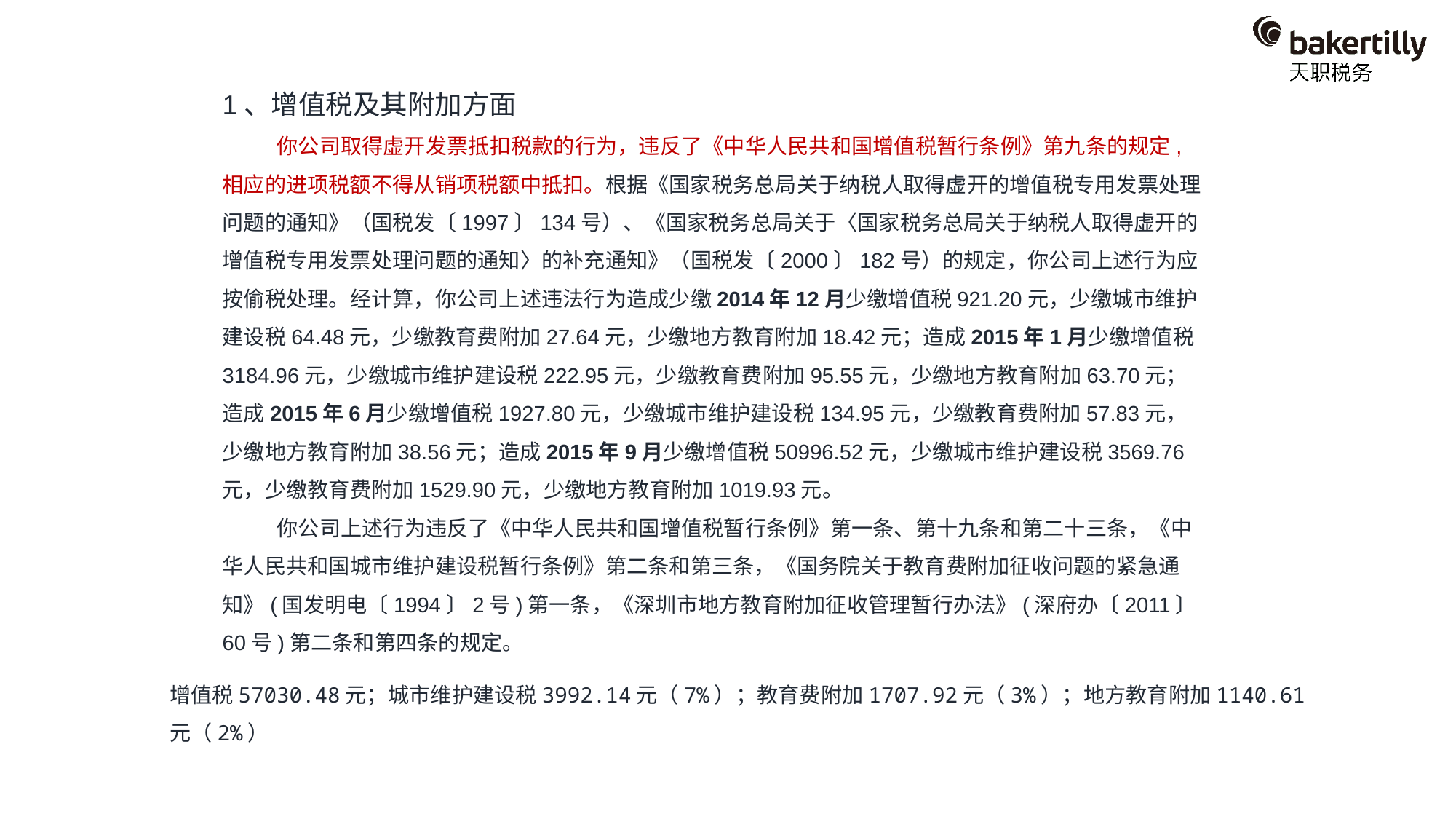

1、增值税及其附加方面
你公司取得虚开发票抵扣税款的行为，违反了《中华人民共和国增值税暂行条例》第九条的规定, 相应的进项税额不得从销项税额中抵扣。根据《国家税务总局关于纳税人取得虚开的增值税专用发票处理问题的通知》（国税发〔1997〕134号）、《国家税务总局关于〈国家税务总局关于纳税人取得虚开的增值税专用发票处理问题的通知〉的补充通知》（国税发〔2000〕182号）的规定，你公司上述行为应按偷税处理。经计算，你公司上述违法行为造成少缴2014年12月少缴增值税921.20元，少缴城市维护建设税64.48元，少缴教育费附加27.64元，少缴地方教育附加18.42元；造成2015年1月少缴增值税3184.96元，少缴城市维护建设税222.95元，少缴教育费附加95.55元，少缴地方教育附加63.70元；造成2015年6月少缴增值税1927.80元，少缴城市维护建设税134.95元，少缴教育费附加57.83元，少缴地方教育附加38.56元；造成2015年9月少缴增值税50996.52元，少缴城市维护建设税3569.76元，少缴教育费附加1529.90元，少缴地方教育附加1019.93元。
你公司上述行为违反了《中华人民共和国增值税暂行条例》第一条、第十九条和第二十三条，《中华人民共和国城市维护建设税暂行条例》第二条和第三条，《国务院关于教育费附加征收问题的紧急通知》(国发明电〔1994〕2号)第一条，《深圳市地方教育附加征收管理暂行办法》(深府办〔2011〕60号)第二条和第四条的规定。
增值税57030.48元；城市维护建设税3992.14元（7%）；教育费附加1707.92元（3%）；地方教育附加1140.61元（2%）